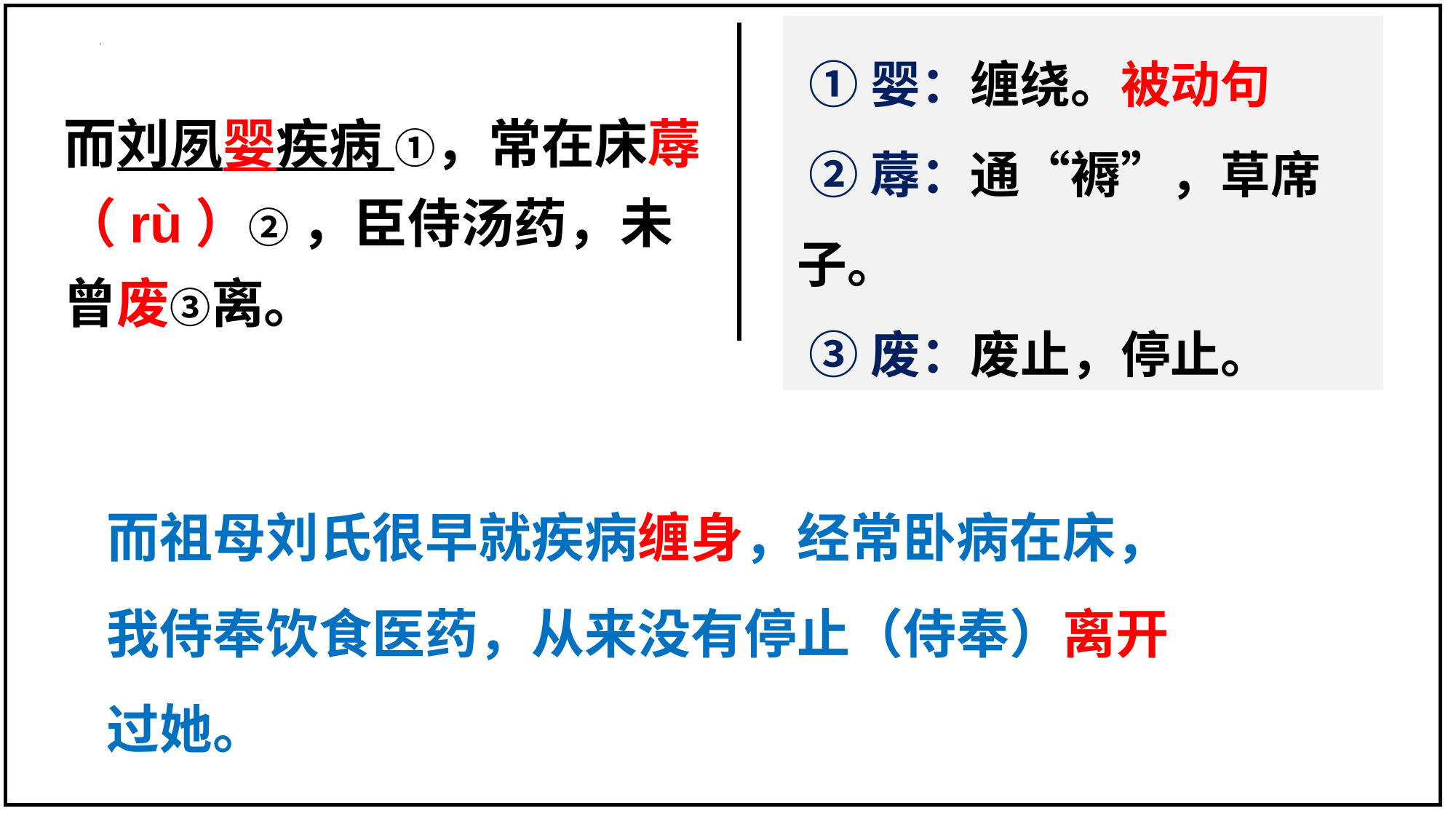

①婴：缠绕。被动句
 ②蓐：通“褥”，草席子。
 ③废：废止，停止。
而刘夙婴疾病 ①，常在床蓐（rù）② ，臣侍汤药，未曾废③离。
而祖母刘氏很早就疾病缠身，经常卧病在床，我侍奉饮食医药，从来没有停止（侍奉）离开过她。